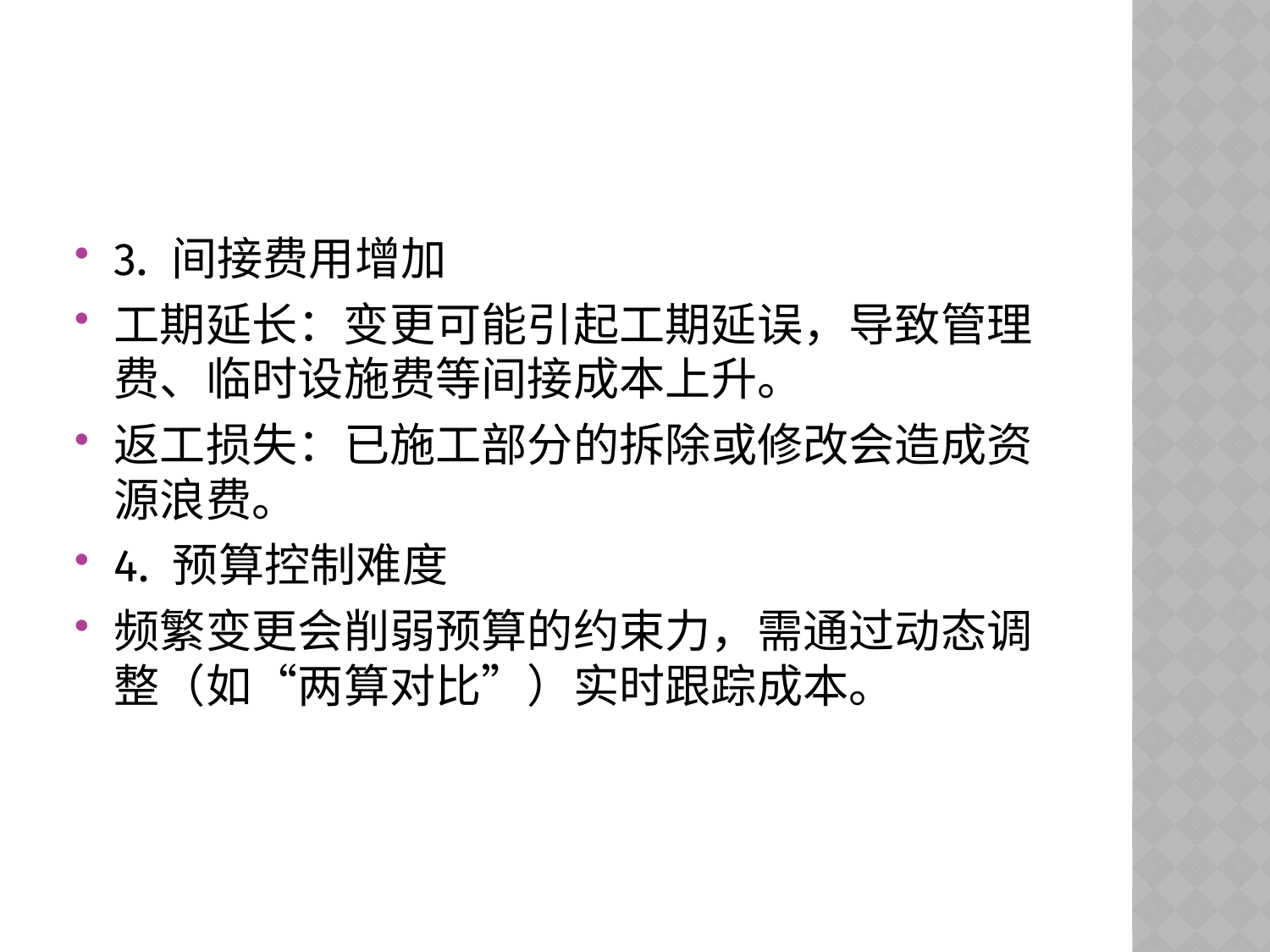

#
3. 间接费用增加
工期延长：变更可能引起工期延误，导致管理费、临时设施费等间接成本上升。
返工损失：已施工部分的拆除或修改会造成资源浪费。
4. 预算控制难度
频繁变更会削弱预算的约束力，需通过动态调整（如“两算对比”）实时跟踪成本。